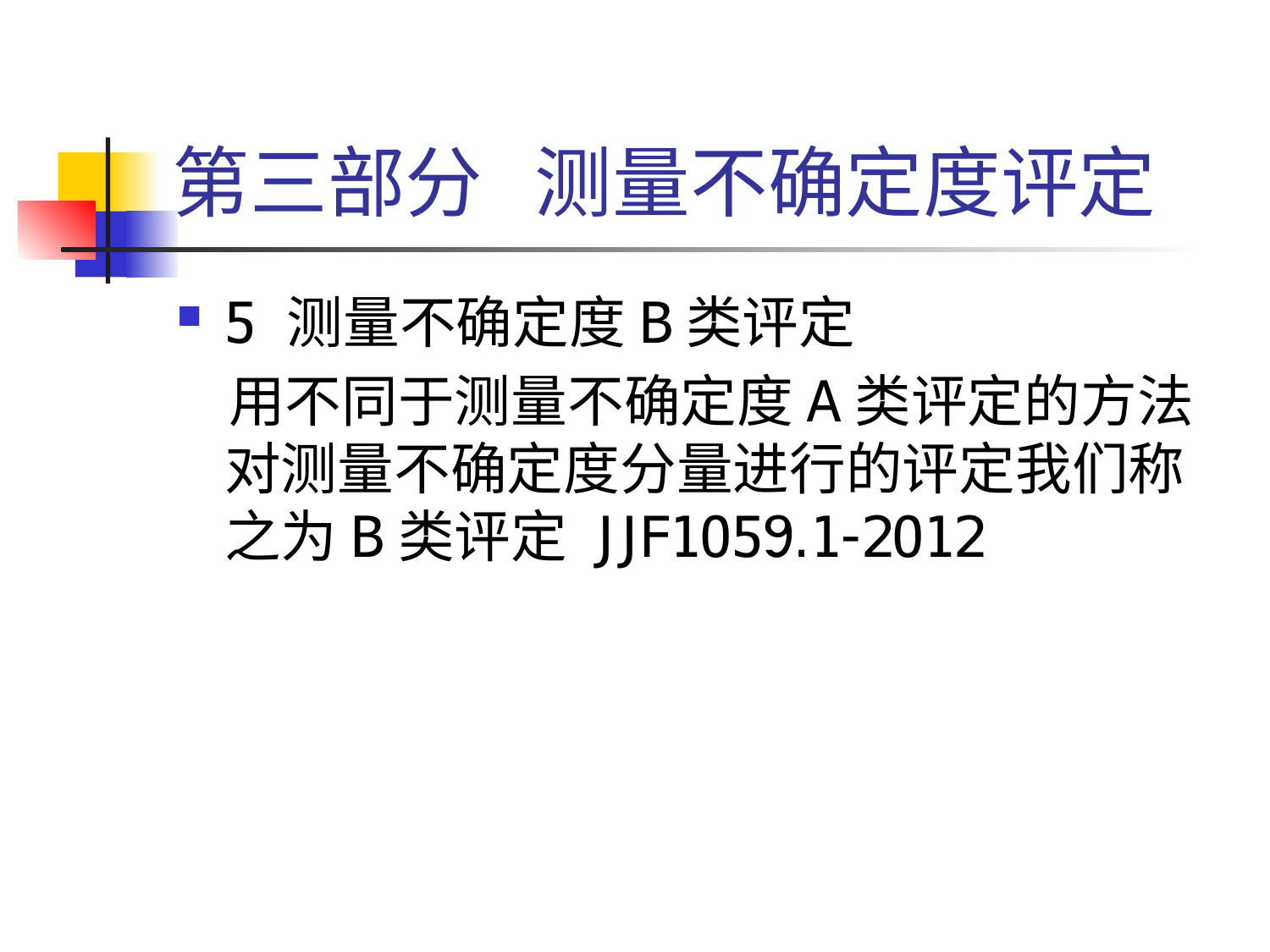

# 第三部分   测量不确定度评定
5 测量不确定度B类评定
   用不同于测量不确定度A类评定的方法对测量不确定度分量进行的评定我们称之为B类评定 JJF1059.1-2012